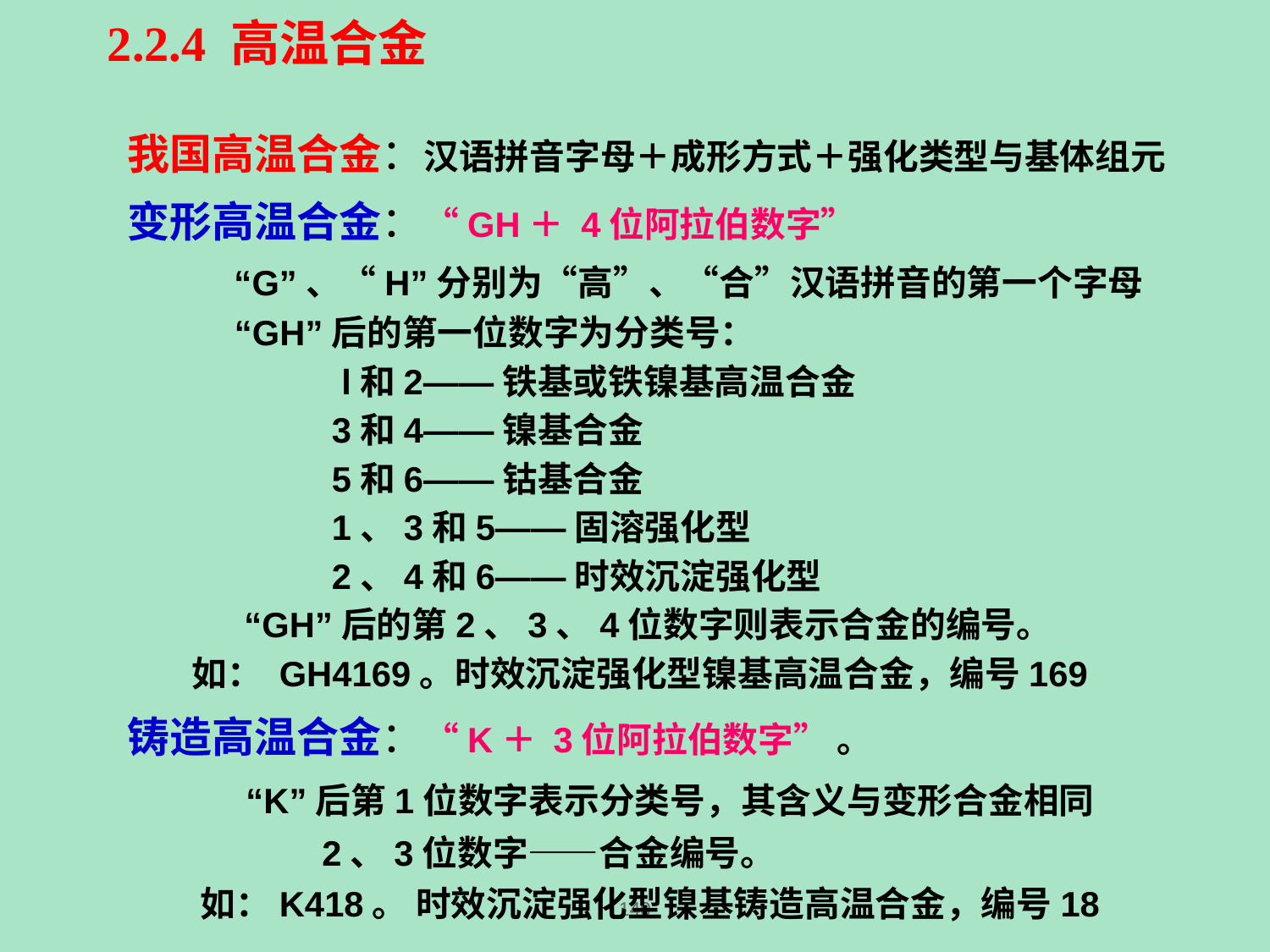

2.2.4 高温合金
我国高温合金：汉语拼音字母＋成形方式＋强化类型与基体组元
变形高温合金：“GH＋ 4位阿拉伯数字”
         “G”、“H”分别为“高”、“合”汉语拼音的第一个字母
           “GH”后的第一位数字为分类号：
                      l和2——铁基或铁镍基高温合金
                     3和4——镍基合金
                     5和6——钴基合金
                     1、3和5——固溶强化型
                     2、4和6——时效沉淀强化型
            “GH”后的第2、3、4位数字则表示合金的编号。
       如： GH4169。时效沉淀强化型镍基高温合金，编号169
铸造高温合金：“K＋ 3位阿拉伯数字” 。
          “K”后第1位数字表示分类号，其含义与变形合金相同
                    2、3位数字——合金编号。
        如：K418。 时效沉淀强化型镍基铸造高温合金，编号18
140